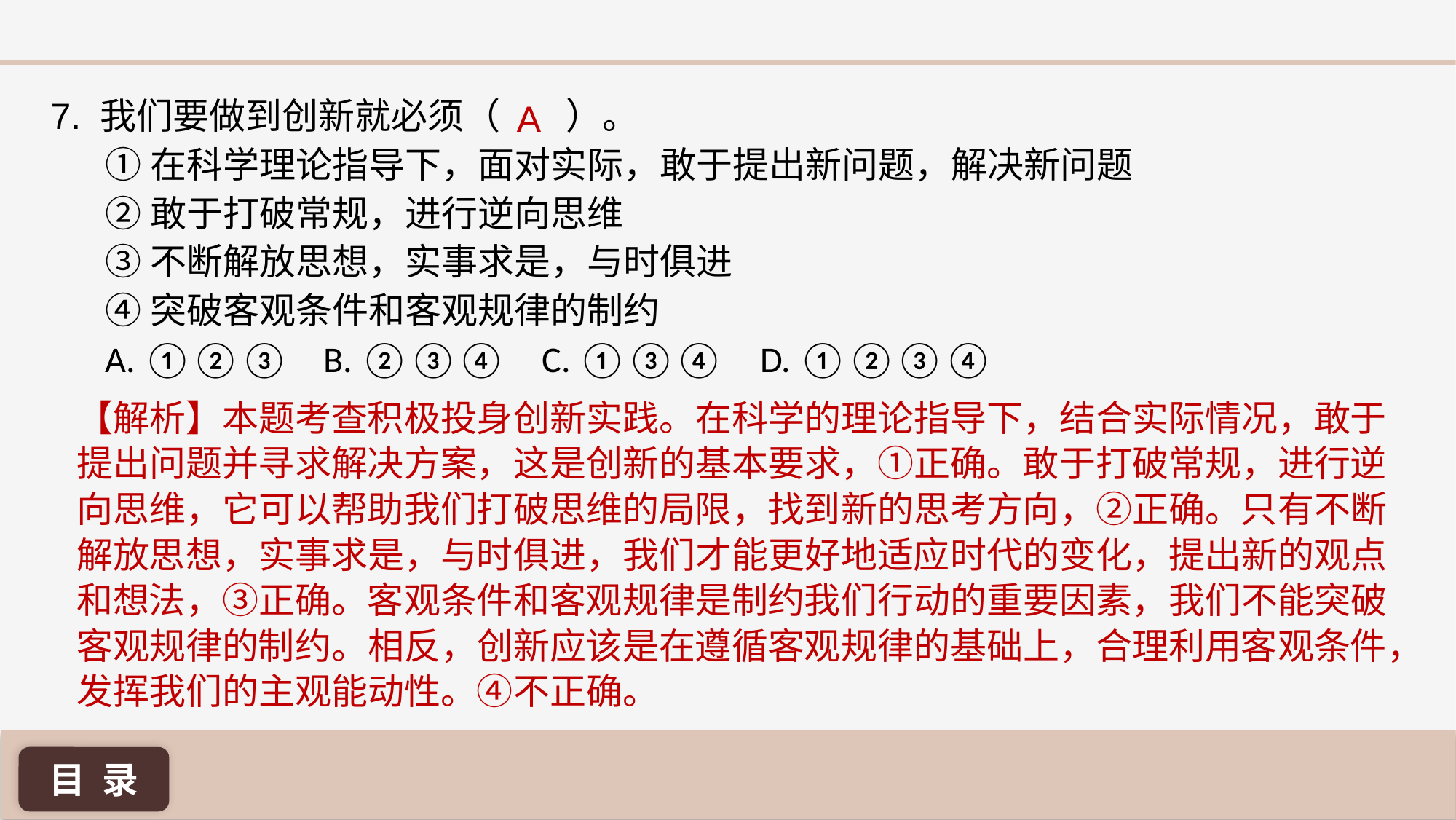

A
7. 我们要做到创新就必须（        ）。
①在科学理论指导下，面对实际，敢于提出新问题，解决新问题
②敢于打破常规，进行逆向思维
③不断解放思想，实事求是，与时俱进
④突破客观条件和客观规律的制约
A. ①②③ 	B. ②③④ 	C. ①③④ 	D. ①②③④
【解析】本题考查积极投身创新实践。在科学的理论指导下，结合实际情况，敢于提出问题并寻求解决方案，这是创新的基本要求，①正确。敢于打破常规，进行逆向思维，它可以帮助我们打破思维的局限，找到新的思考方向，②正确。只有不断解放思想，实事求是，与时俱进，我们才能更好地适应时代的变化，提出新的观点和想法，③正确。客观条件和客观规律是制约我们行动的重要因素，我们不能突破客观规律的制约。相反，创新应该是在遵循客观规律的基础上，合理利用客观条件，发挥我们的主观能动性。④不正确。